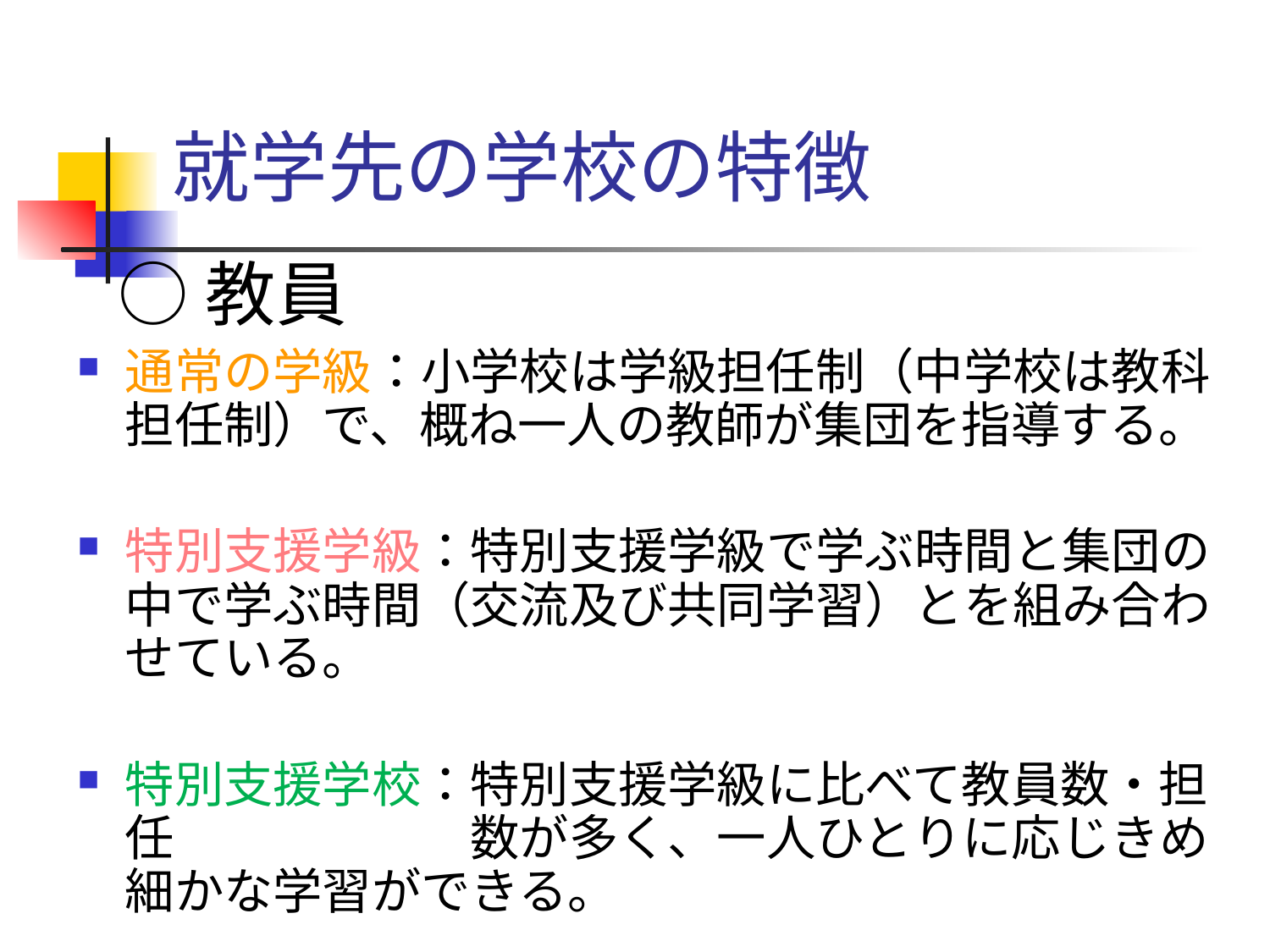

就学先の学校の特徴
○教員
通常の学級：小学校は学級担任制（中学校は教科担任制）で、概ね一人の教師が集団を指導する。

特別支援学級：特別支援学級で学ぶ時間と集団の中で学ぶ時間（交流及び共同学習）とを組み合わせている。

特別支援学校：特別支援学級に比べて教員数・担任　　　　　　数が多く、一人ひとりに応じきめ細かな学習ができる。